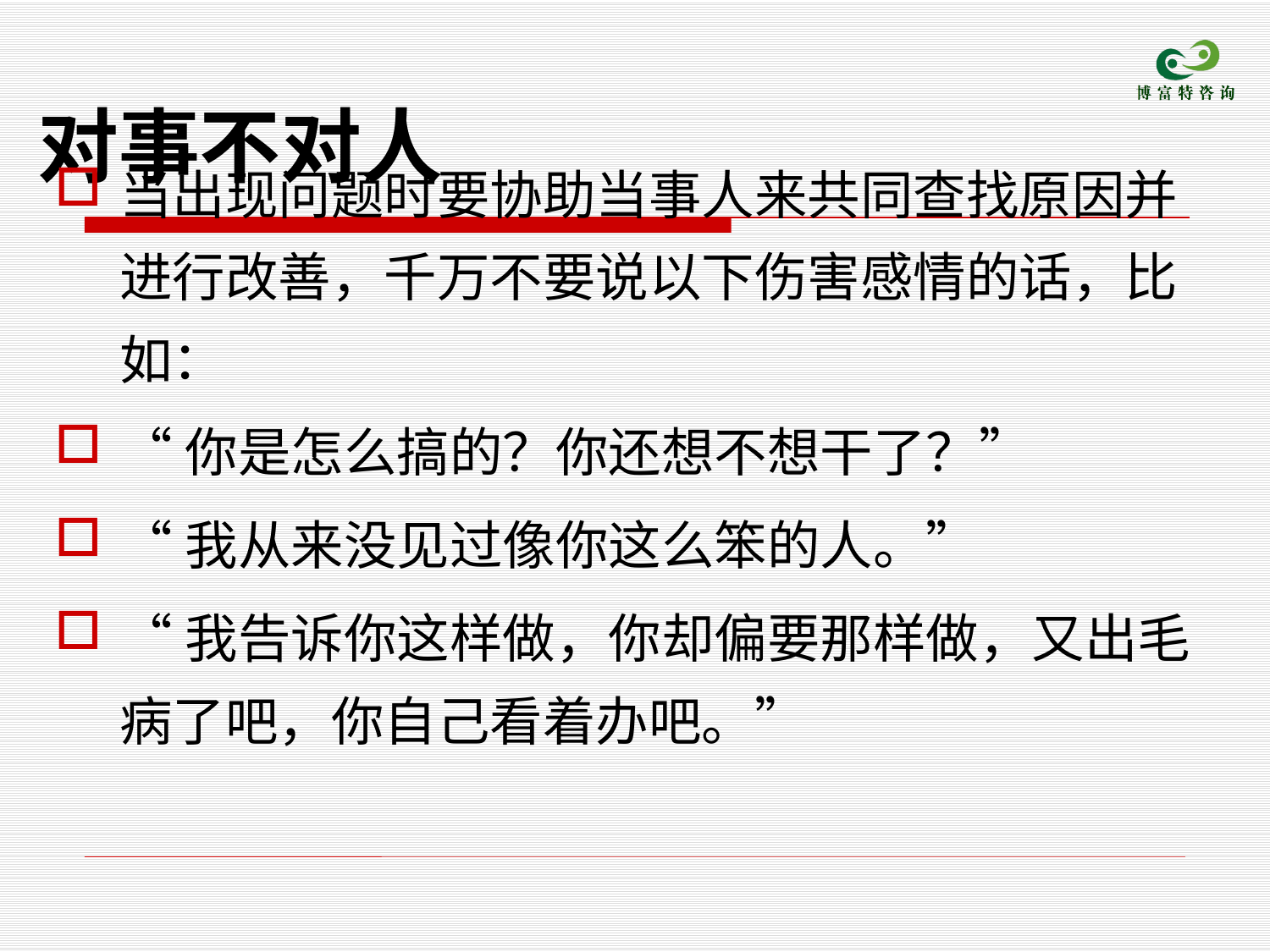

# 对事不对人
当出现问题时要协助当事人来共同查找原因并进行改善，千万不要说以下伤害感情的话，比如：
“你是怎么搞的？你还想不想干了？”
“我从来没见过像你这么笨的人。”
“我告诉你这样做，你却偏要那样做，又出毛病了吧，你自己看着办吧。”
516